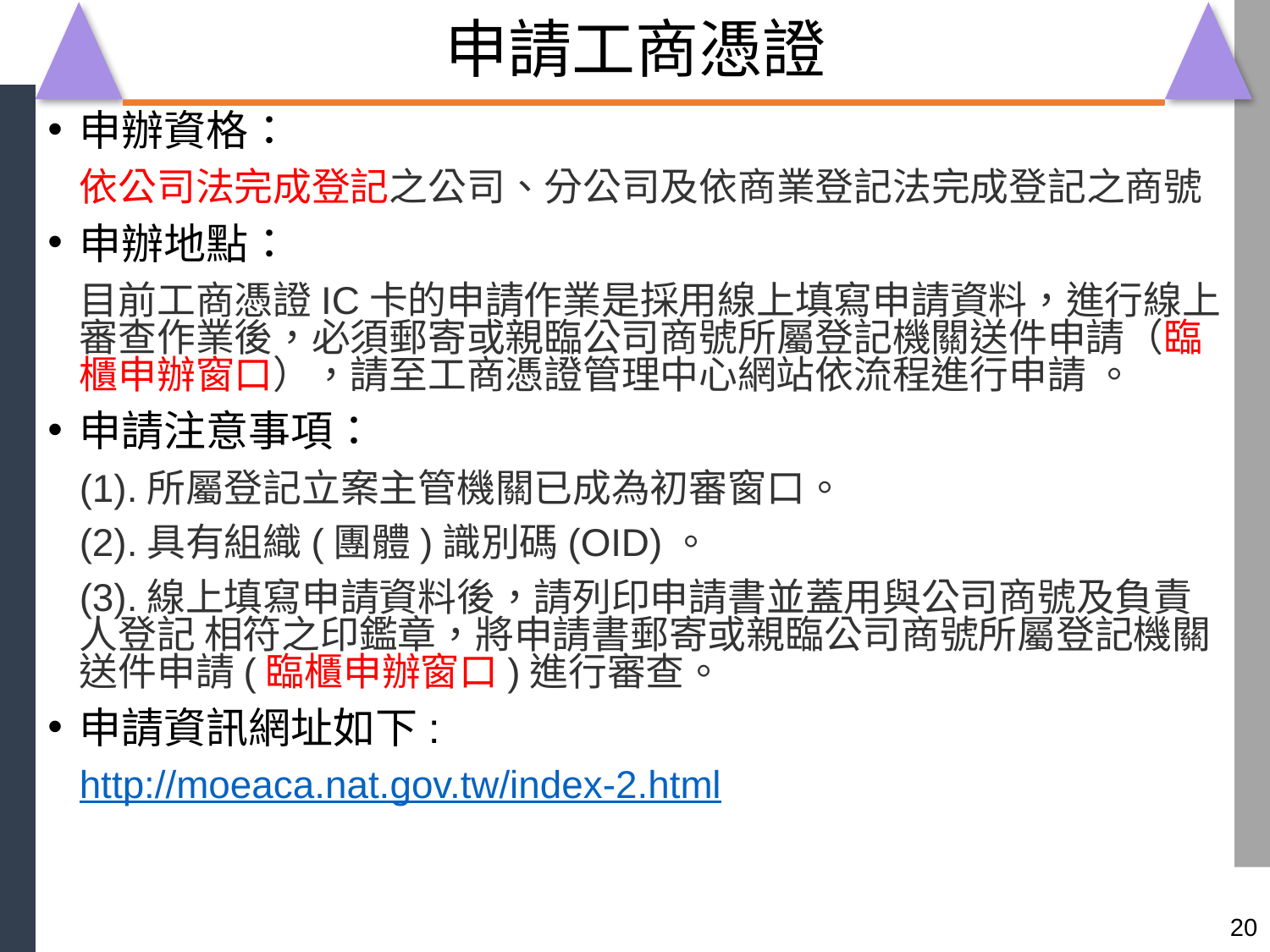

# 申請工商憑證
申辦資格：
	依公司法完成登記之公司、分公司及依商業登記法完成登記之商號
申辦地點：
	目前工商憑證IC卡的申請作業是採用線上填寫申請資料，進行線上審查作業後，必須郵寄或親臨公司商號所屬登記機關送件申請（臨櫃申辦窗口），請至工商憑證管理中心網站依流程進行申請 。
申請注意事項：
	(1).所屬登記立案主管機關已成為初審窗口。
	(2).具有組織(團體)識別碼(OID)。
	(3).線上填寫申請資料後，請列印申請書並蓋用與公司商號及負責人登記 相符之印鑑章，將申請書郵寄或親臨公司商號所屬登記機關送件申請(臨櫃申辦窗口)進行審查。
申請資訊網址如下:
	http://moeaca.nat.gov.tw/index-2.html